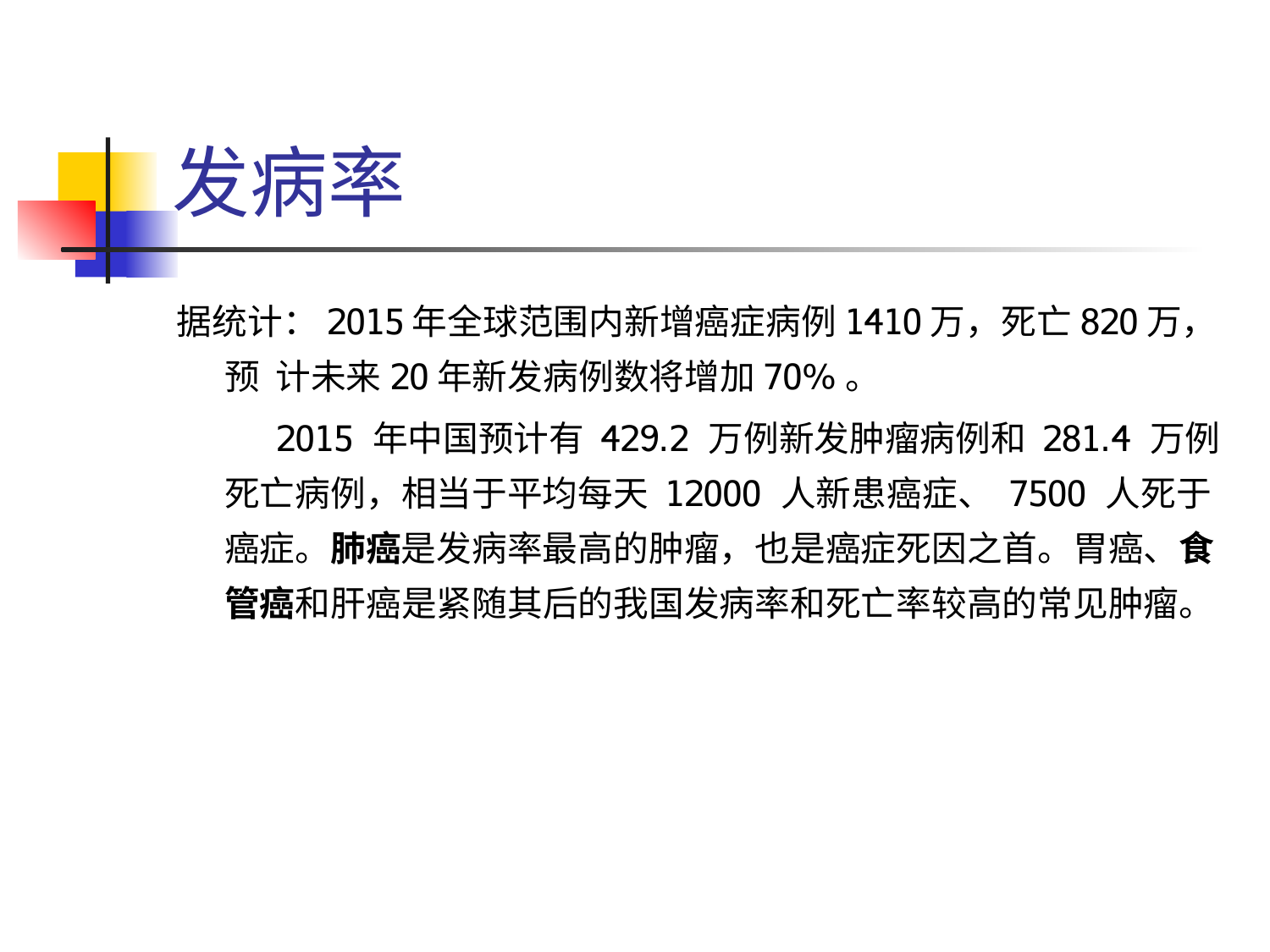

# 发病率
据统计：2015年全球范围内新增癌症病例1410万，死亡820万，预  计未来20年新发病例数将增加70%。
         2015 年中国预计有 429.2 万例新发肿瘤病例和 281.4 万例死亡病例，相当于平均每天 12000 人新患癌症、 7500 人死于癌症。肺癌是发病率最高的肿瘤，也是癌症死因之首。胃癌、食管癌和肝癌是紧随其后的我国发病率和死亡率较高的常见肿瘤。